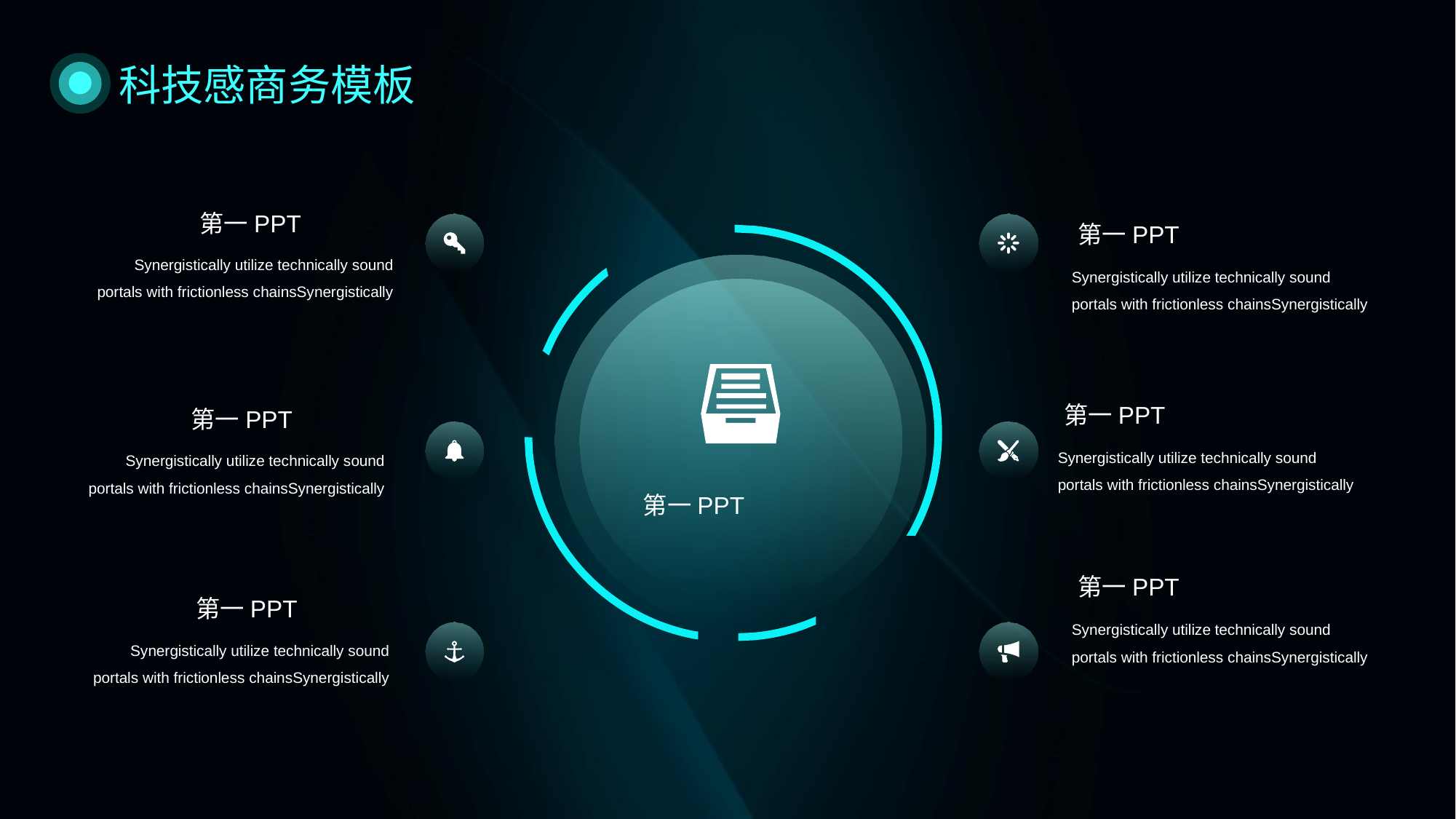

科技感商务模板
第一PPT
第一PPT

Synergistically utilize technically sound portals with frictionless chainsSynergistically

Synergistically utilize technically sound portals with frictionless chainsSynergistically
第一PPT
第一PPT

Synergistically utilize technically sound portals with frictionless chainsSynergistically

Synergistically utilize technically sound portals with frictionless chainsSynergistically
第一PPT
第一PPT
第一PPT
Synergistically utilize technically sound portals with frictionless chainsSynergistically

Synergistically utilize technically sound portals with frictionless chainsSynergistically